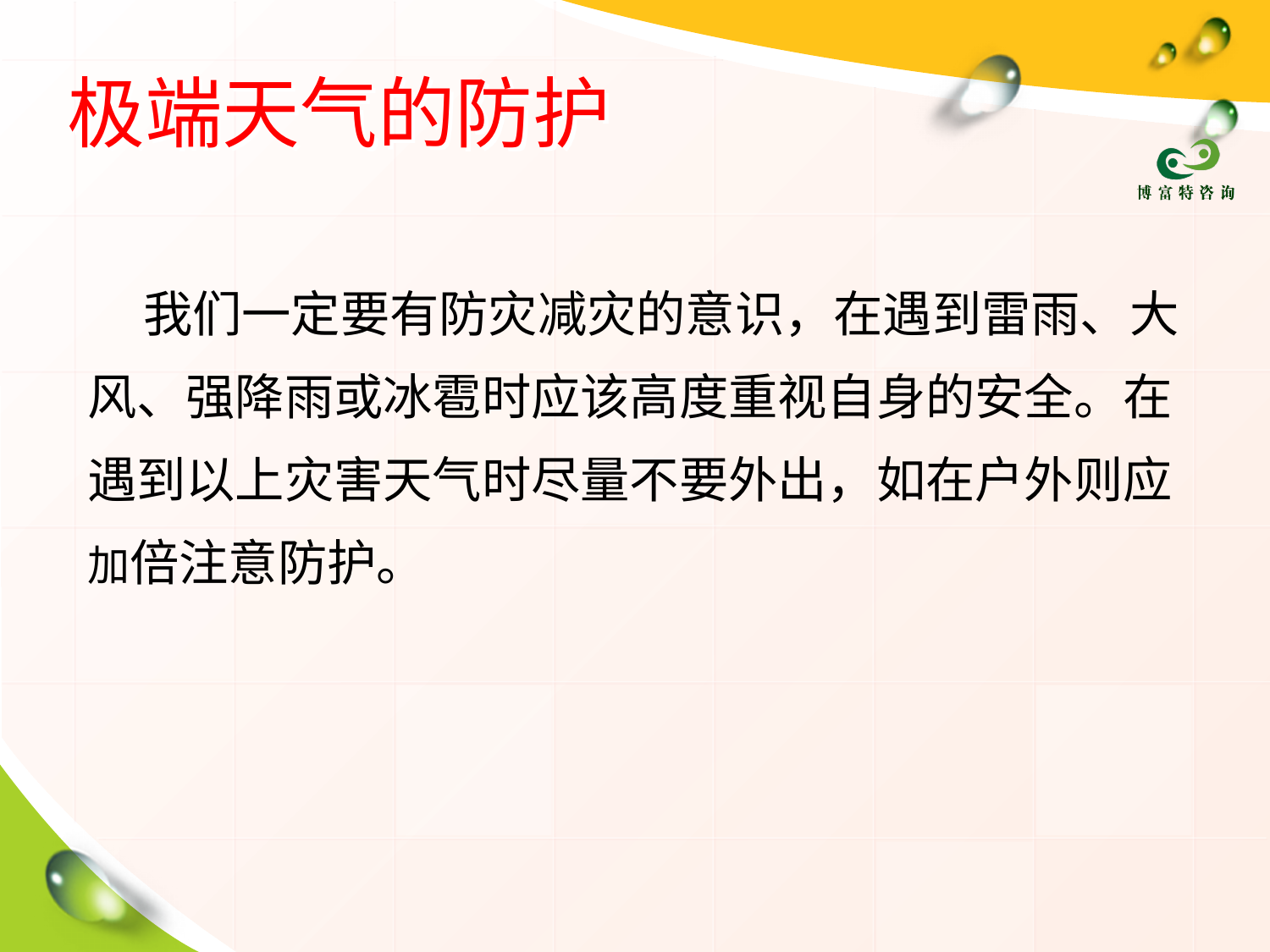

# 极端天气的防护

    我们一定要有防灾减灾的意识，在遇到雷雨、大风、强降雨或冰雹时应该高度重视自身的安全。在遇到以上灾害天气时尽量不要外出，如在户外则应加倍注意防护。